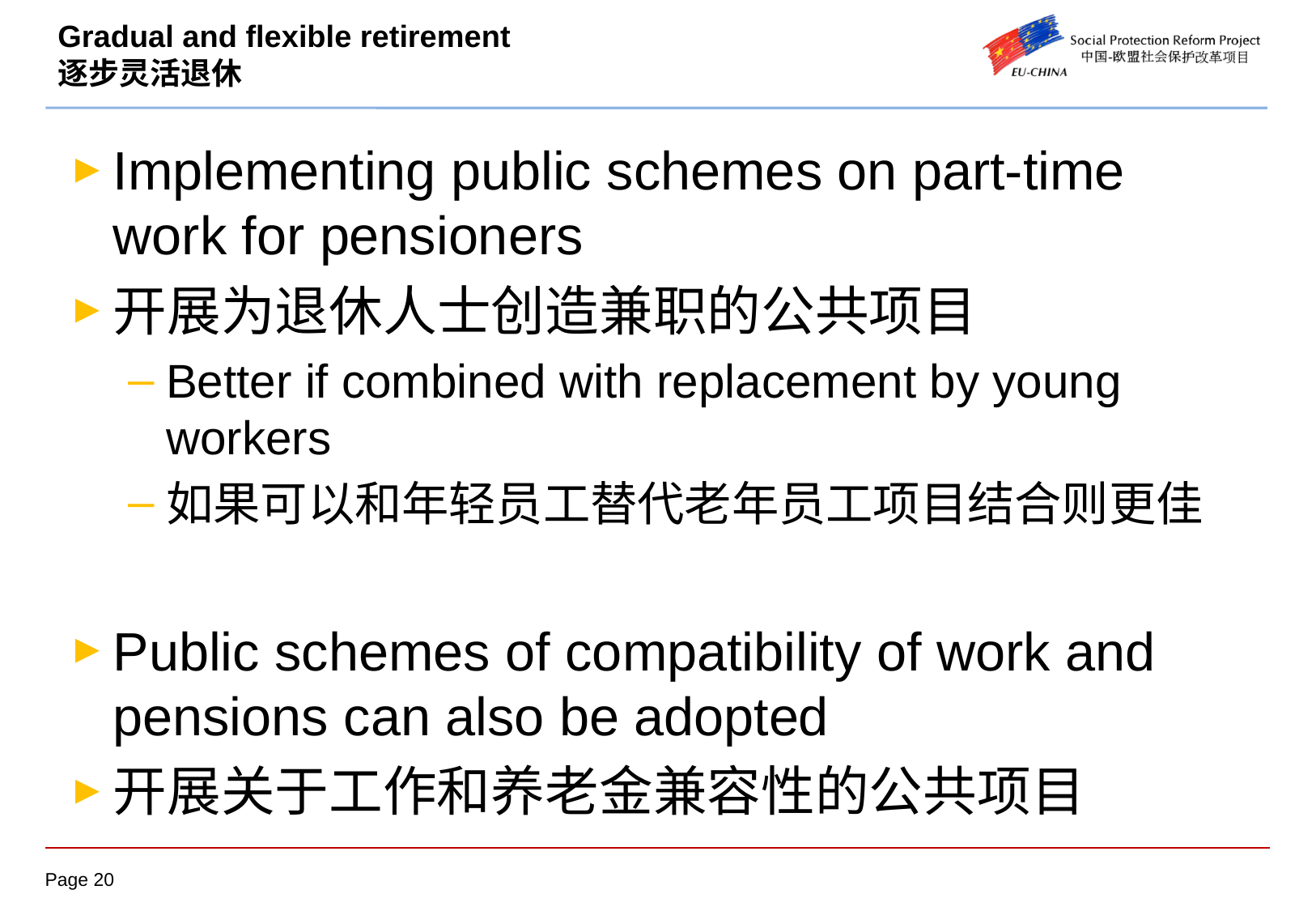

# Gradual and flexible retirement 逐步灵活退休
Implementing public schemes on part-time work for pensioners
开展为退休人士创造兼职的公共项目
Better if combined with replacement by young workers
如果可以和年轻员工替代老年员工项目结合则更佳

Public schemes of compatibility of work and pensions can also be adopted
开展关于工作和养老金兼容性的公共项目